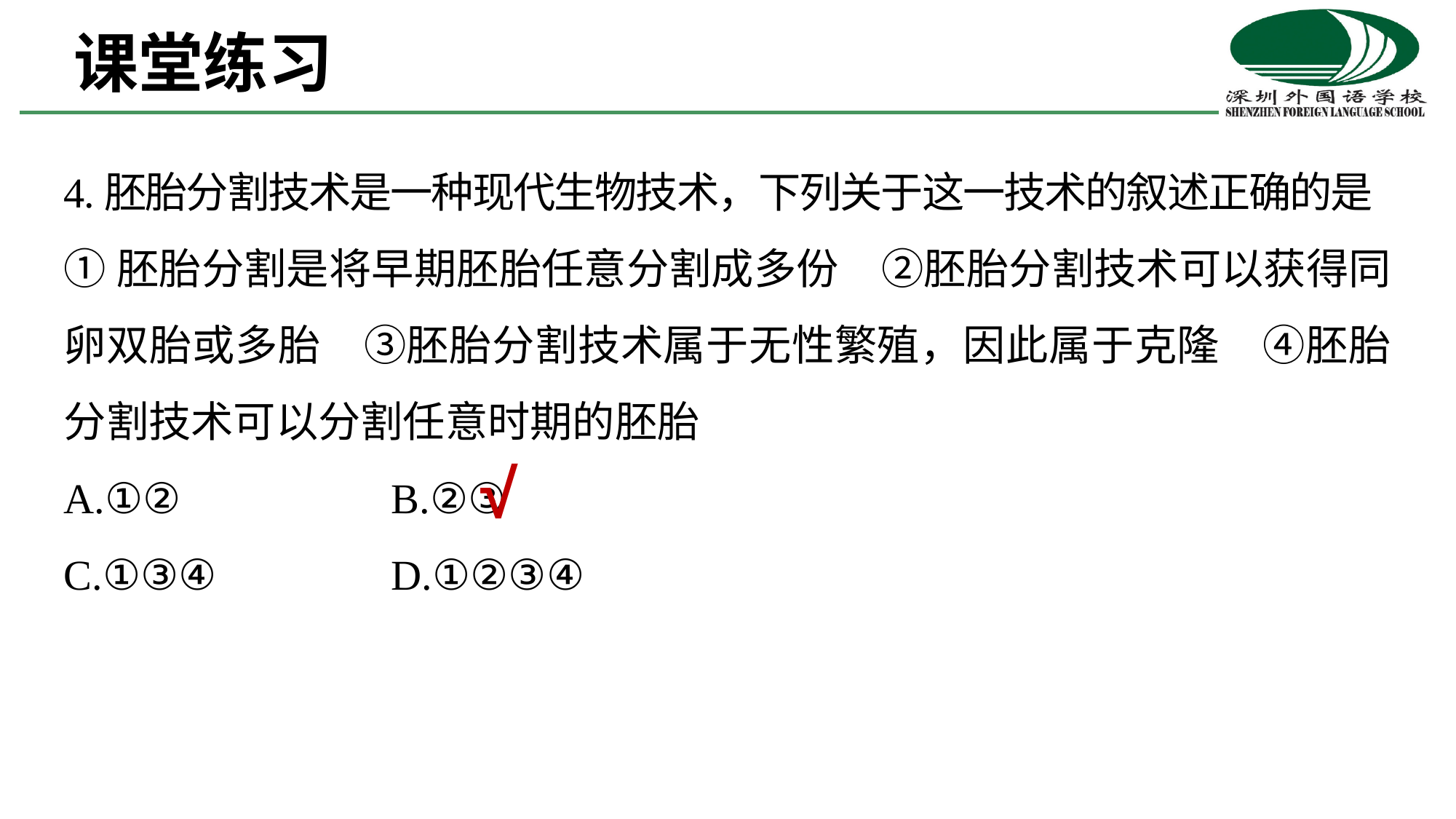

课堂练习
4.胚胎分割技术是一种现代生物技术，下列关于这一技术的叙述正确的是
①胚胎分割是将早期胚胎任意分割成多份　②胚胎分割技术可以获得同卵双胎或多胎　③胚胎分割技术属于无性繁殖，因此属于克隆　④胚胎分割技术可以分割任意时期的胚胎
A.①②  		B.②③
C.①③④  		D.①②③④
√